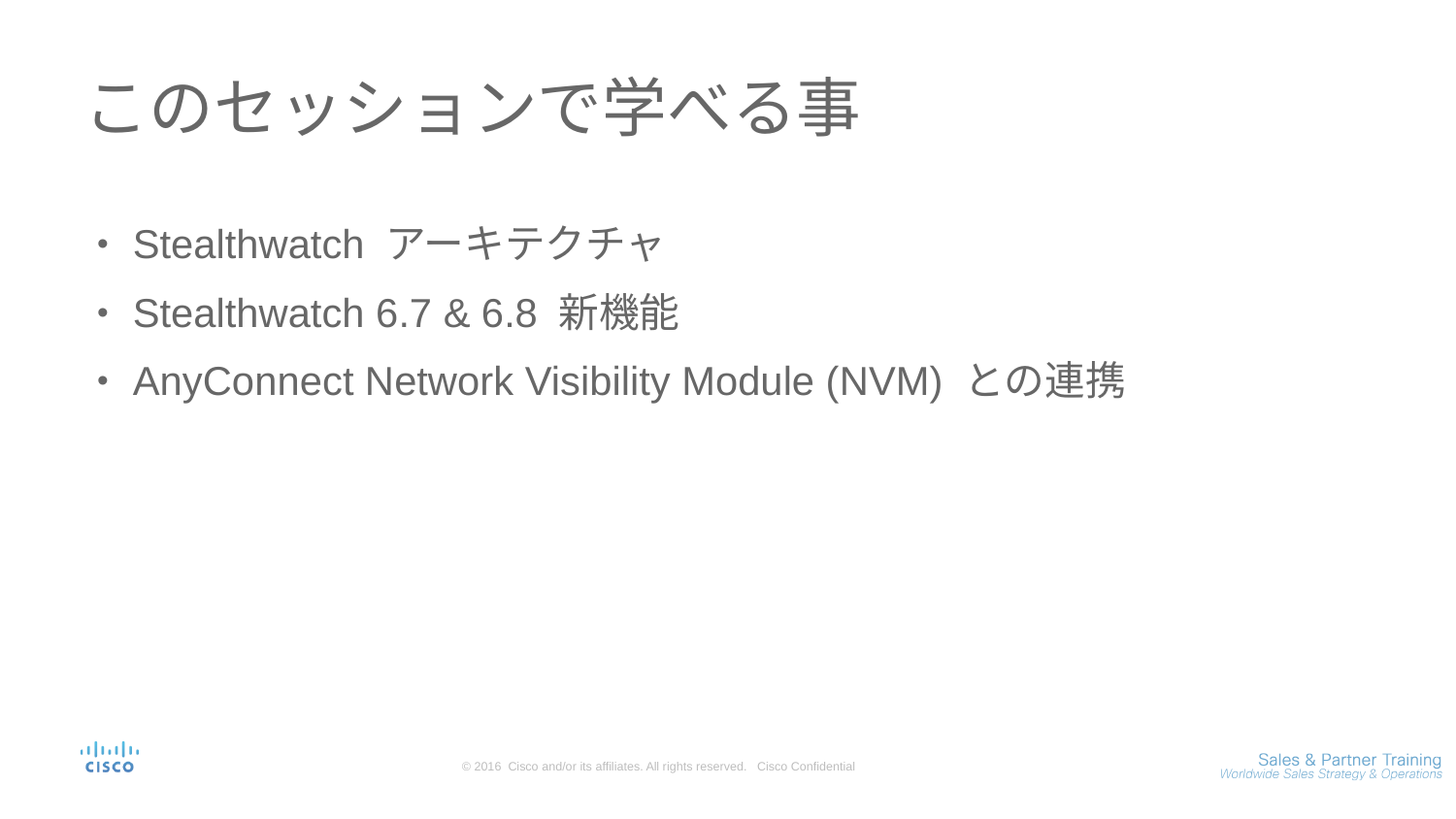

# このセッションで学べる事
Stealthwatch アーキテクチャ
Stealthwatch 6.7 & 6.8 新機能
AnyConnect Network Visibility Module (NVM) との連携